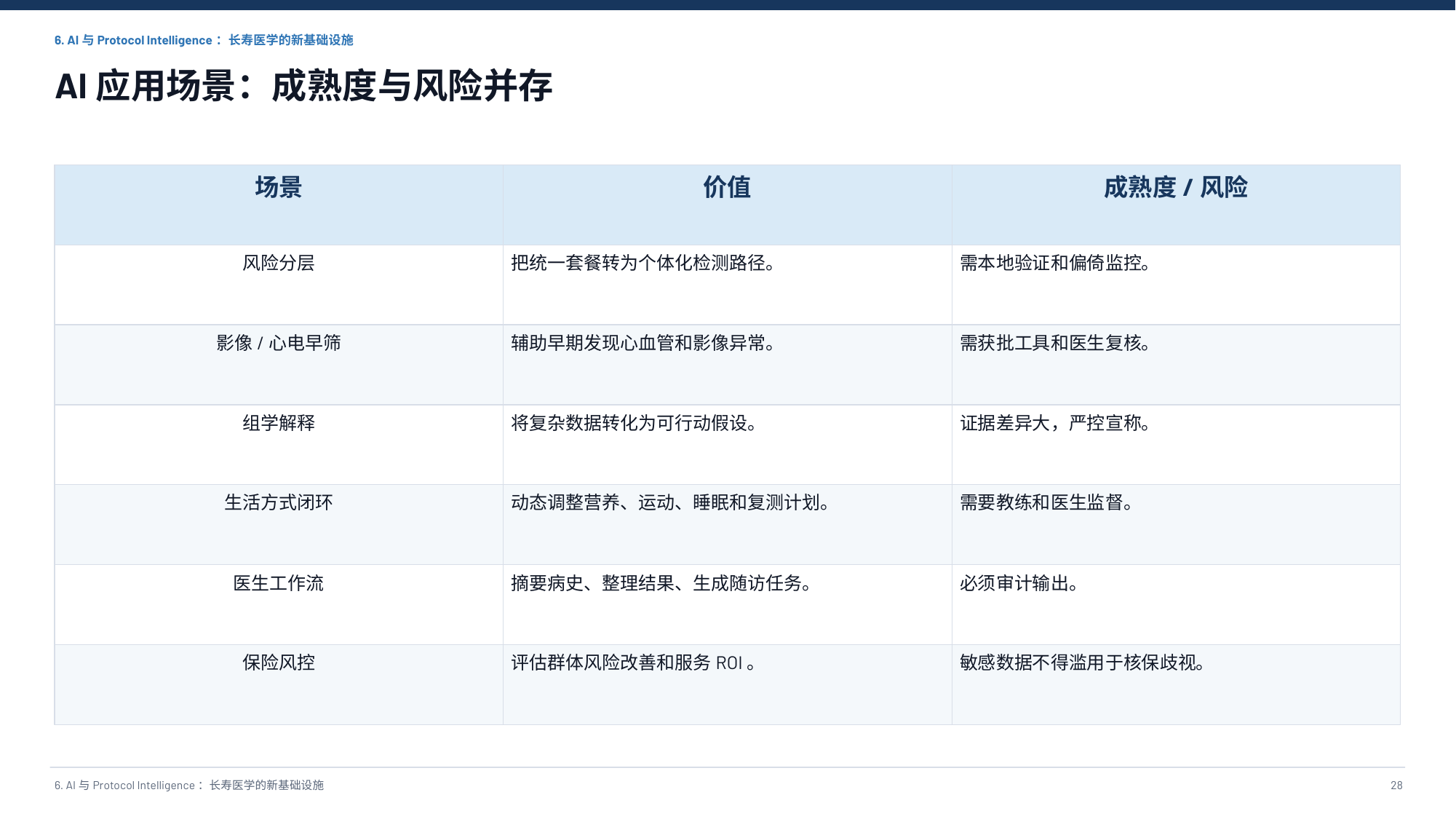

6. AI与Protocol Intelligence：长寿医学的新基础设施
AI应用场景：成熟度与风险并存

场景
价值
成熟度/风险

风险分层
把统一套餐转为个体化检测路径。
需本地验证和偏倚监控。

影像/心电早筛
辅助早期发现心血管和影像异常。
需获批工具和医生复核。

组学解释
将复杂数据转化为可行动假设。
证据差异大，严控宣称。

生活方式闭环
动态调整营养、运动、睡眠和复测计划。
需要教练和医生监督。

医生工作流
摘要病史、整理结果、生成随访任务。
必须审计输出。

保险风控
评估群体风险改善和服务ROI。
敏感数据不得滥用于核保歧视。

6. AI与Protocol Intelligence：长寿医学的新基础设施
28